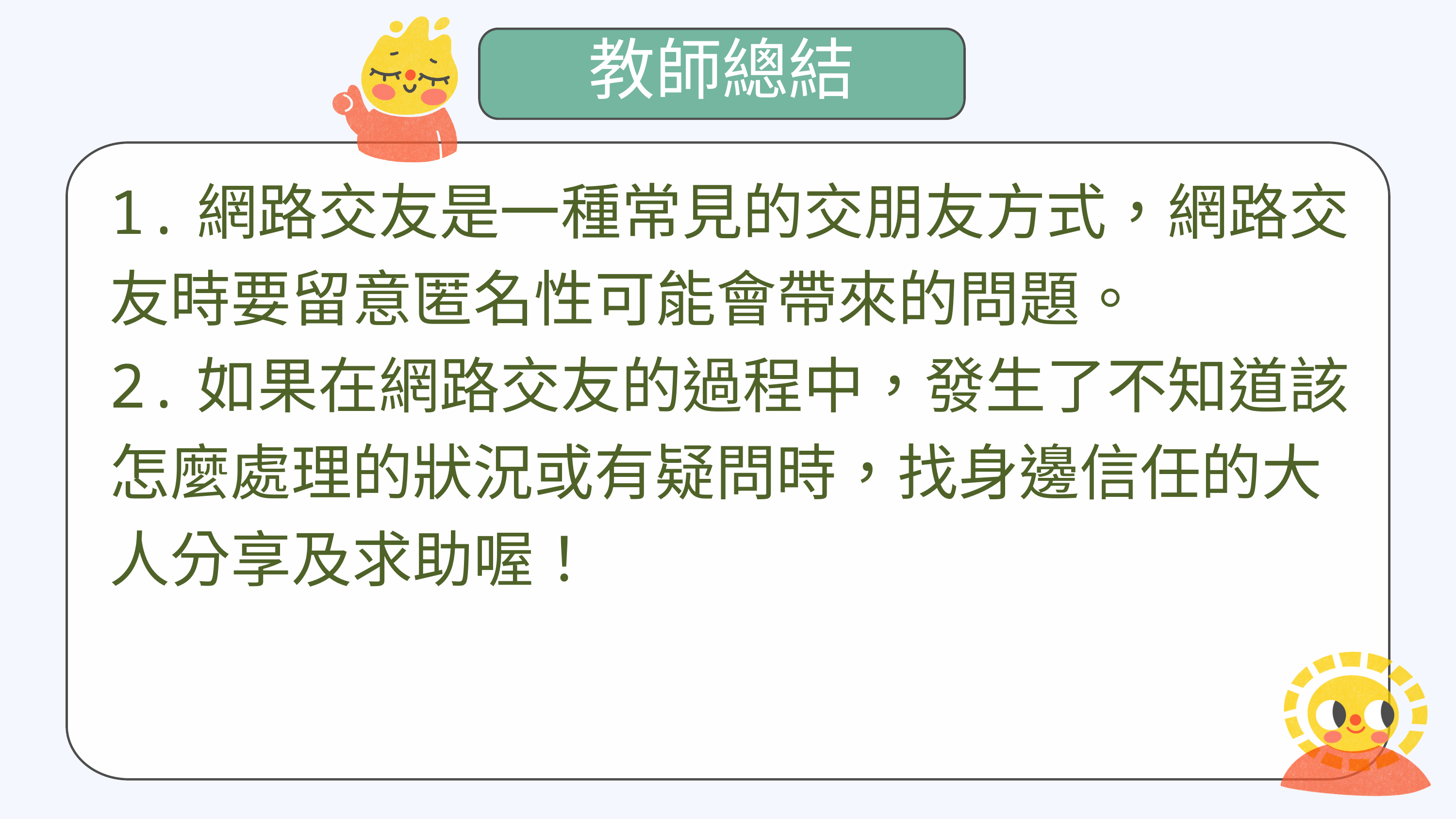

教師總結

1.網路交友是一種常見的交朋友方式，網路交友時要留意匿名性可能會帶來的問題。
2.如果在網路交友的過程中，發生了不知道該怎麼處理的狀況或有疑問時，找身邊信任的大人分享及求助喔！